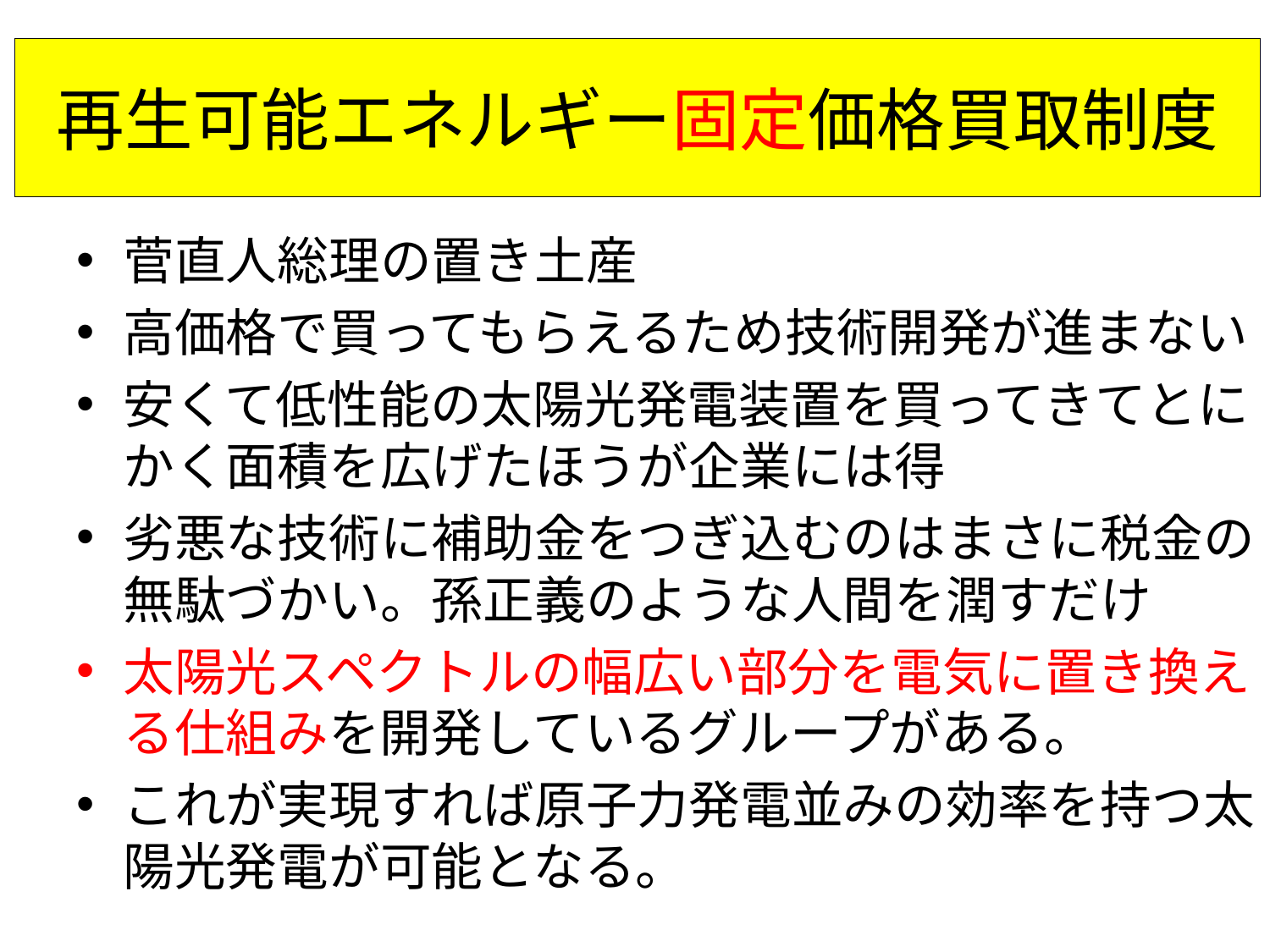

# 再生可能エネルギー固定価格買取制度
菅直人総理の置き土産
高価格で買ってもらえるため技術開発が進まない
安くて低性能の太陽光発電装置を買ってきてとにかく面積を広げたほうが企業には得
劣悪な技術に補助金をつぎ込むのはまさに税金の無駄づかい。孫正義のような人間を潤すだけ
太陽光スペクトルの幅広い部分を電気に置き換える仕組みを開発しているグループがある。
これが実現すれば原子力発電並みの効率を持つ太陽光発電が可能となる。